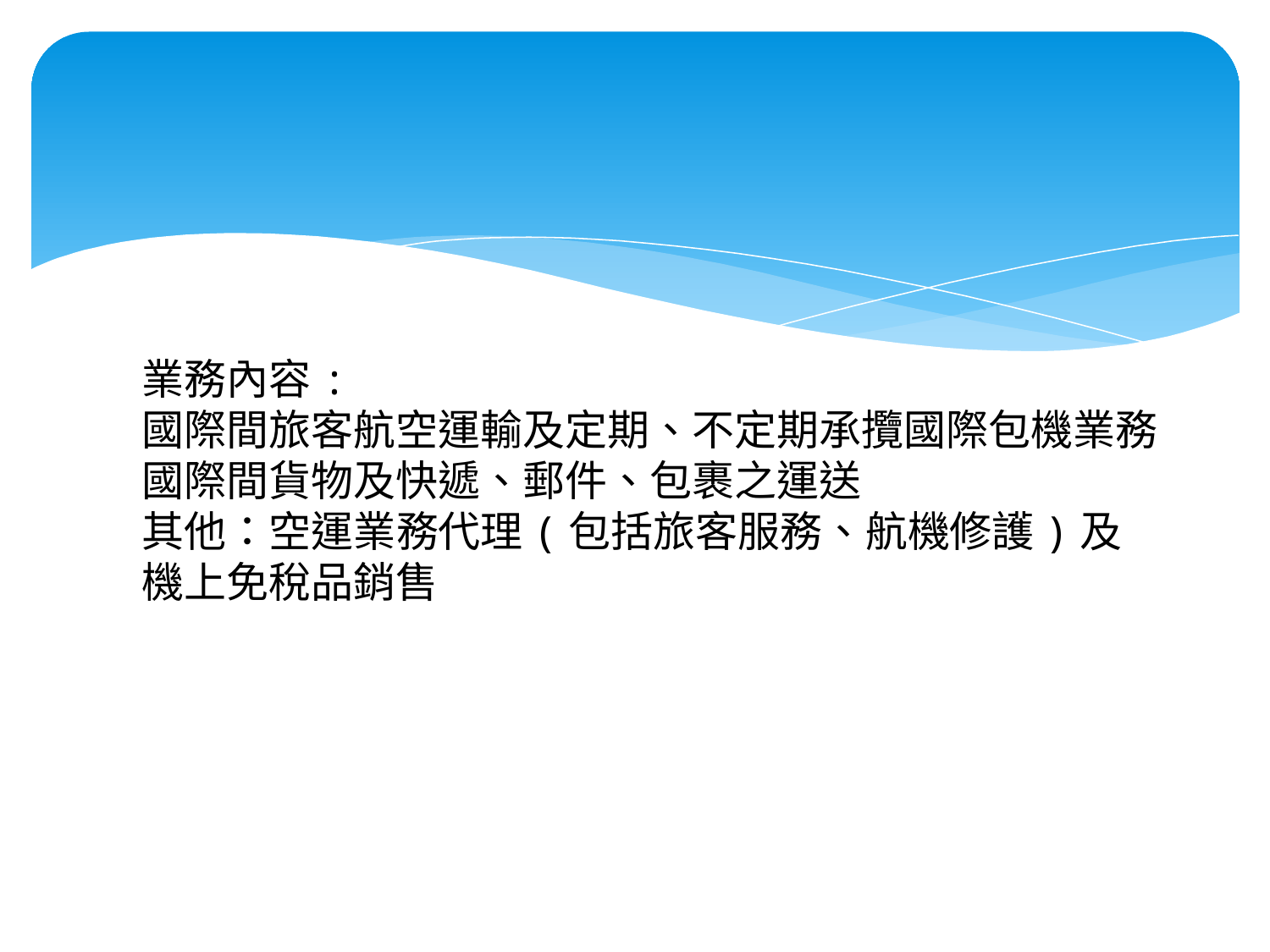

業務內容:
國際間旅客航空運輸及定期、不定期承攬國際包機業務
國際間貨物及快遞、郵件、包裹之運送
其他：空運業務代理(包括旅客服務、航機修護)及機上免稅品銷售